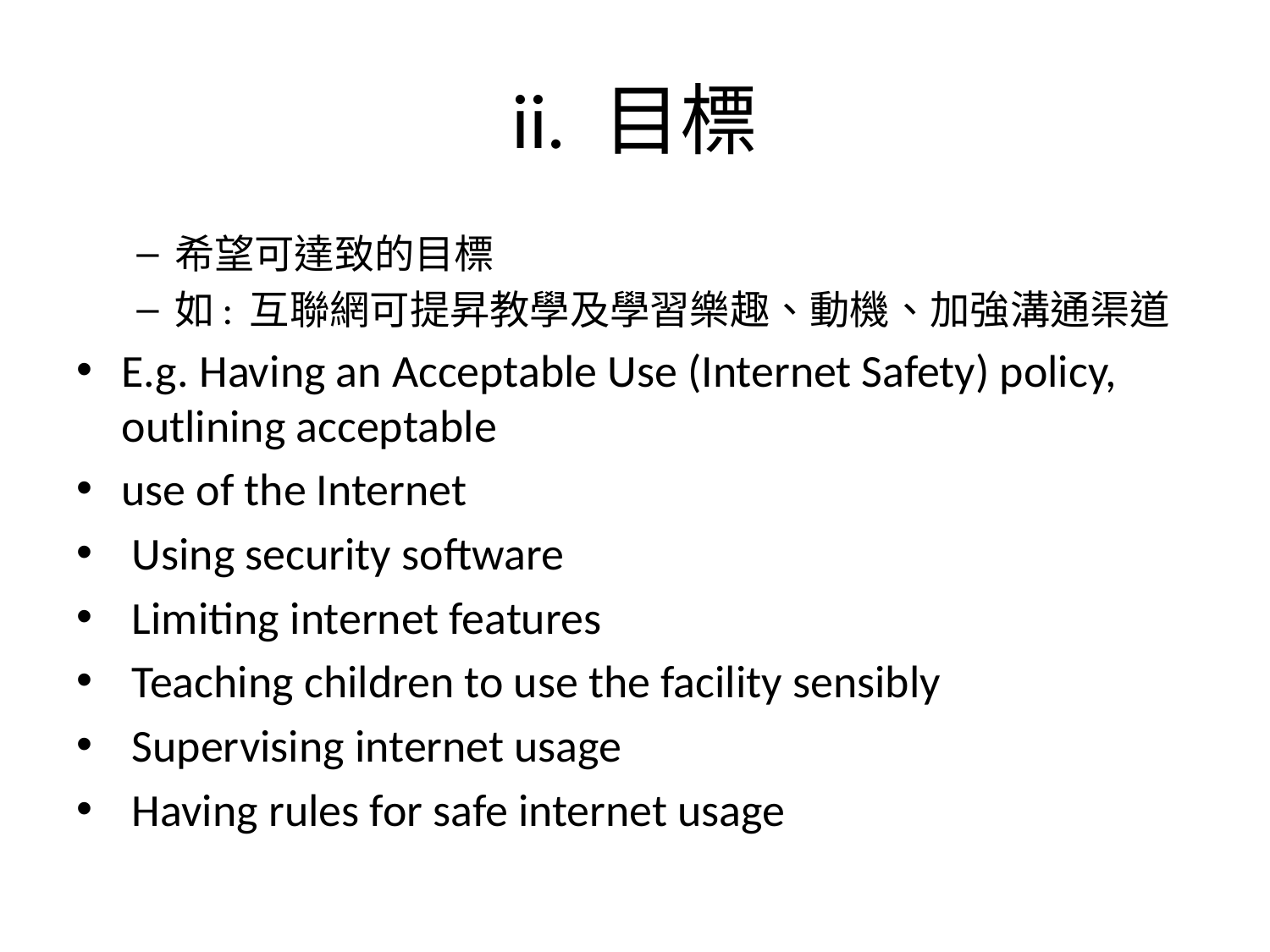

# ii. 目標
希望可達致的目標
如: 互聯網可提昇教學及學習樂趣、動機、加強溝通渠道
E.g. Having an Acceptable Use (Internet Safety) policy, outlining acceptable
use of the Internet
 Using security software
 Limiting internet features
 Teaching children to use the facility sensibly
 Supervising internet usage
 Having rules for safe internet usage